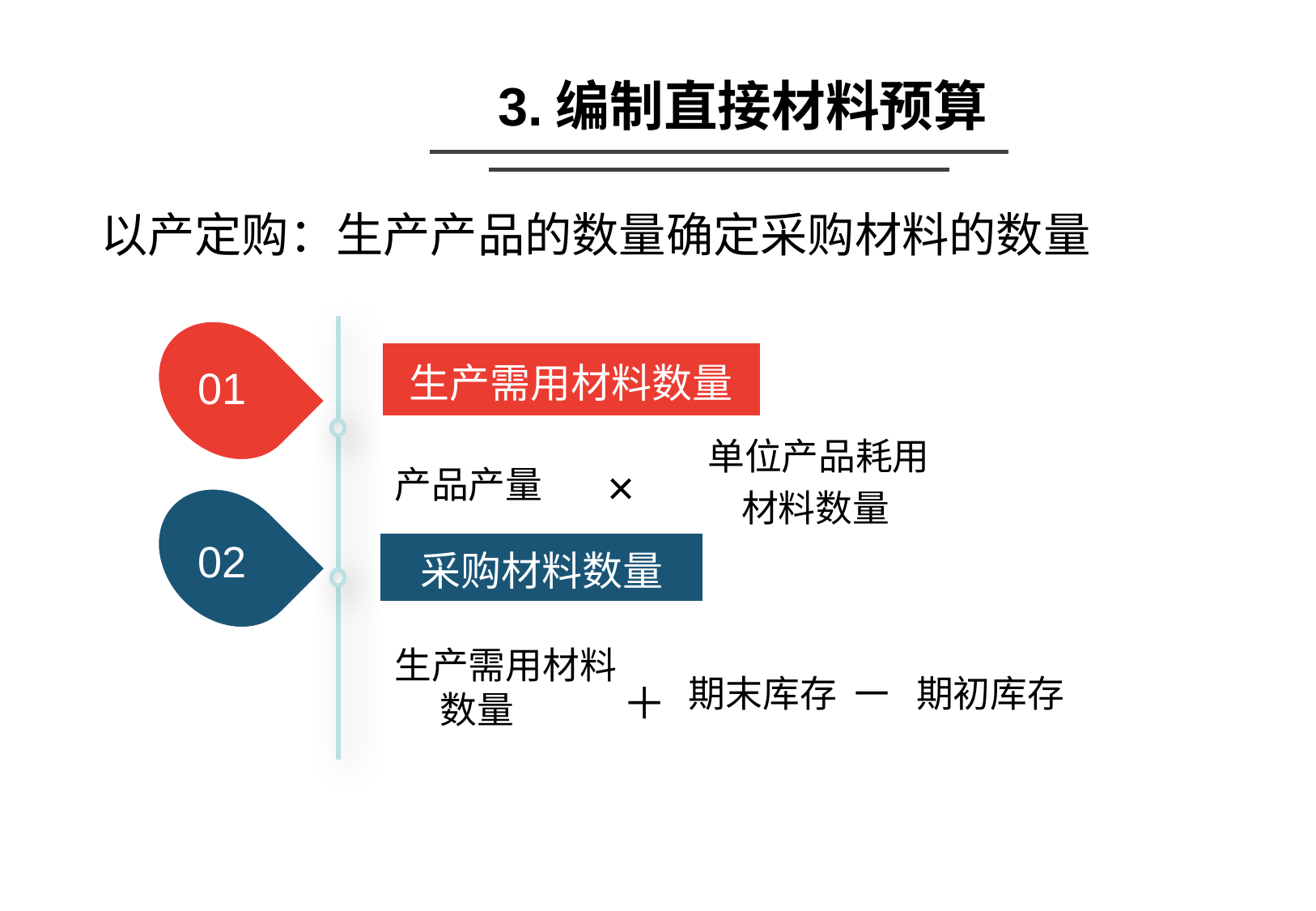

3.编制直接材料预算
以产定购：生产产品的数量确定采购材料的数量

01

02

生产需用材料数量
单位产品耗用
   材料数量
×
产品产量
采购材料数量
生产需用材料数量
－
＋
期末库存
期初库存